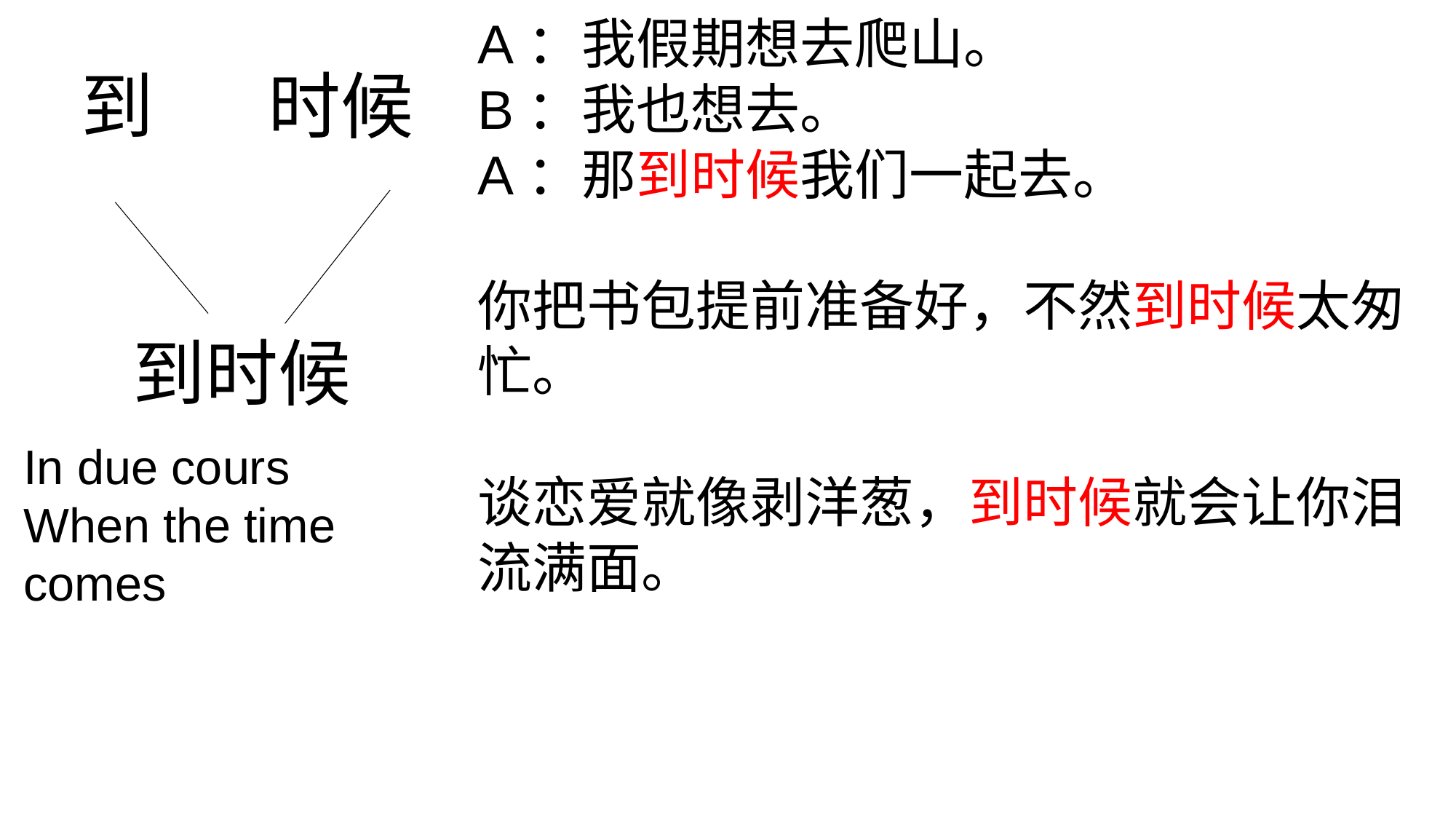

A：我假期想去爬山。
B：我也想去。
A：那到时候我们一起去。

你把书包提前准备好，不然到时候太匆忙。

谈恋爱就像剥洋葱，到时候就会让你泪流满面。

到       时候
到时候
In due cours
When the time comes